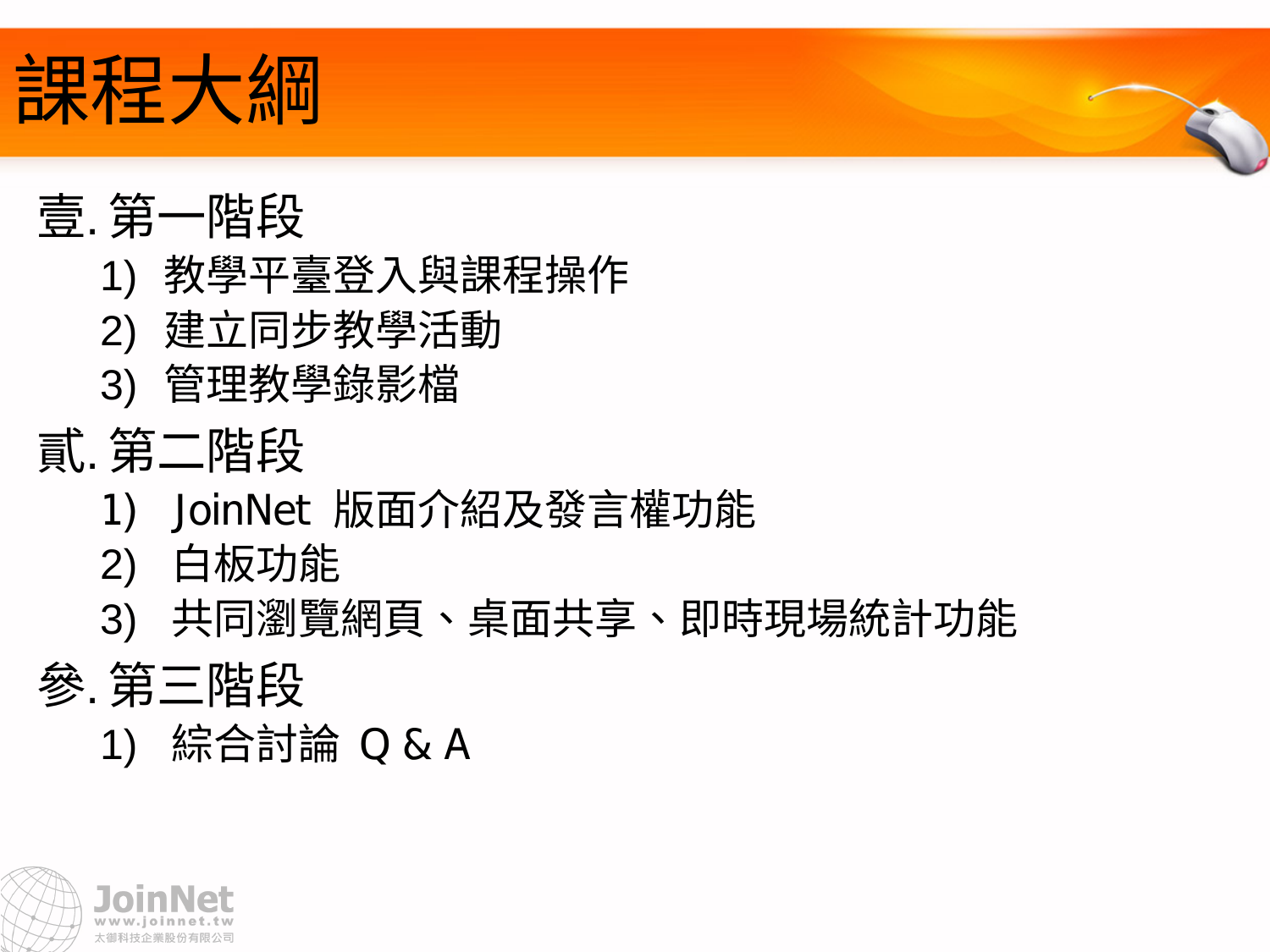

# 課程大綱
第一階段
教學平臺登入與課程操作
建立同步教學活動
管理教學錄影檔
第二階段
JoinNet 版面介紹及發言權功能
白板功能
共同瀏覽網頁、桌面共享、即時現場統計功能
第三階段
綜合討論 Q & A